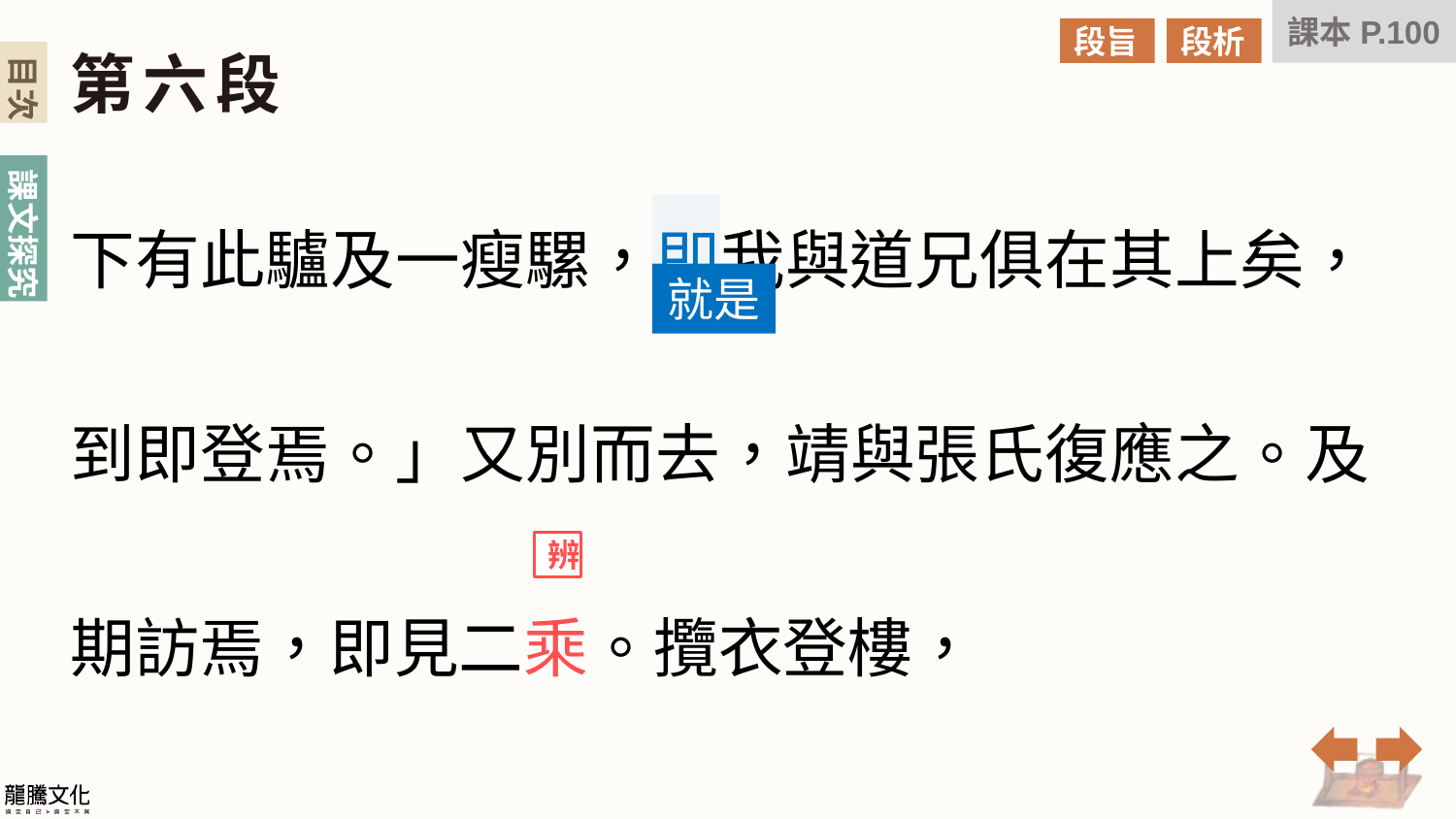

課本P.100
段旨
段析
第六段
下有此驢及一瘦騾，即我與道兄俱在其上矣，到即登焉。」又別而去，靖與張氏復應之。及期訪焉，即見二乘。攬衣登樓，

就是
辨